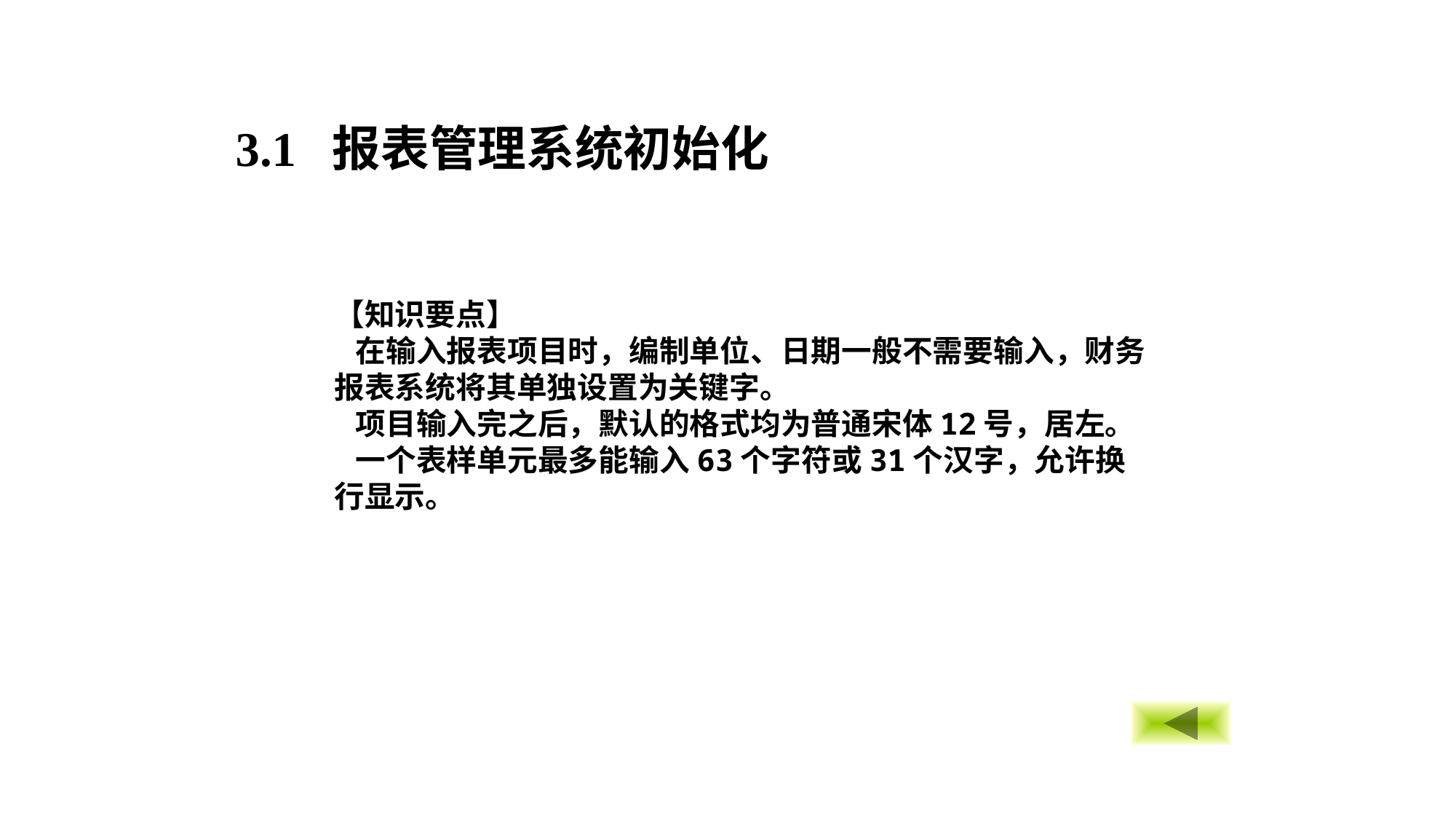

3.1  报表管理系统初始化
【知识要点】
  在输入报表项目时，编制单位、日期一般不需要输入，财务报表系统将其单独设置为关键字。
  项目输入完之后，默认的格式均为普通宋体12号，居左。
  一个表样单元最多能输入63个字符或31个汉字，允许换行显示。